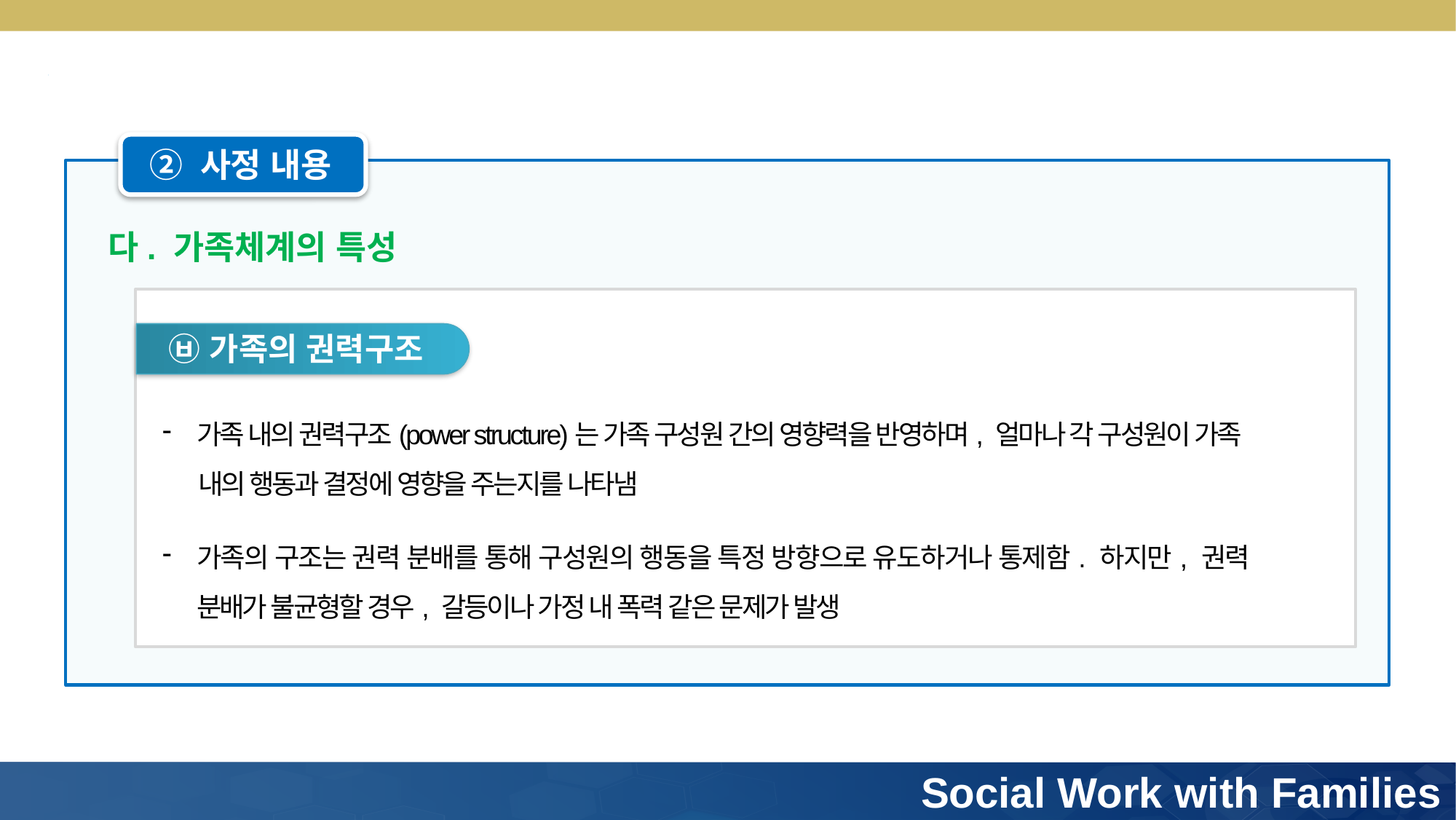

② 사정 내용

다. 가족체계의 특성

㉥ 가족의 권력구조
가족 내의 권력구조(power structure)는 가족 구성원 간의 영향력을 반영하며, 얼마나 각 구성원이 가족
     내의 행동과 결정에 영향을 주는지를 나타냄

가족의 구조는 권력 분배를 통해 구성원의 행동을 특정 방향으로 유도하거나 통제함. 하지만, 권력               분배가 불균형할 경우, 갈등이나 가정 내 폭력 같은 문제가 발생